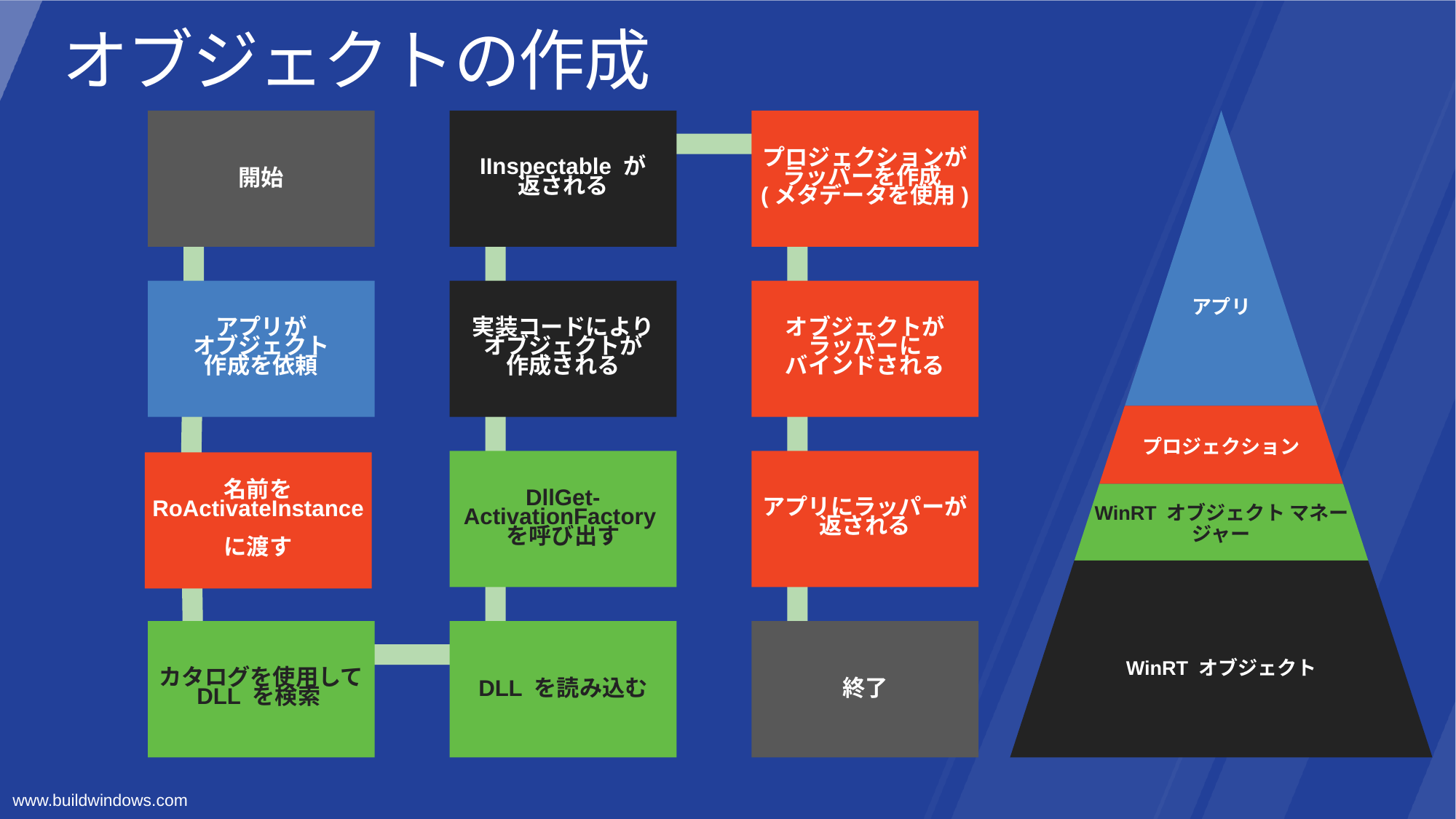

# オブジェクトの作成
開始
アプリが
オブジェクト
作成を依頼
名前を RoActivateInstance
に渡す
カタログを使用して DLL を検索
DLL を読み込む
DllGet-ActivationFactory
を呼び出す
実装コードにより
オブジェクトが
作成される
IInspectable が
返される
プロジェクションがラッパーを作成
(メタデータを使用)
オブジェクトが
ラッパーに
バインドされる
アプリにラッパーが返される
終了
アプリ
プロジェクション
WinRT オブジェクト マネージャー
WinRT オブジェクト